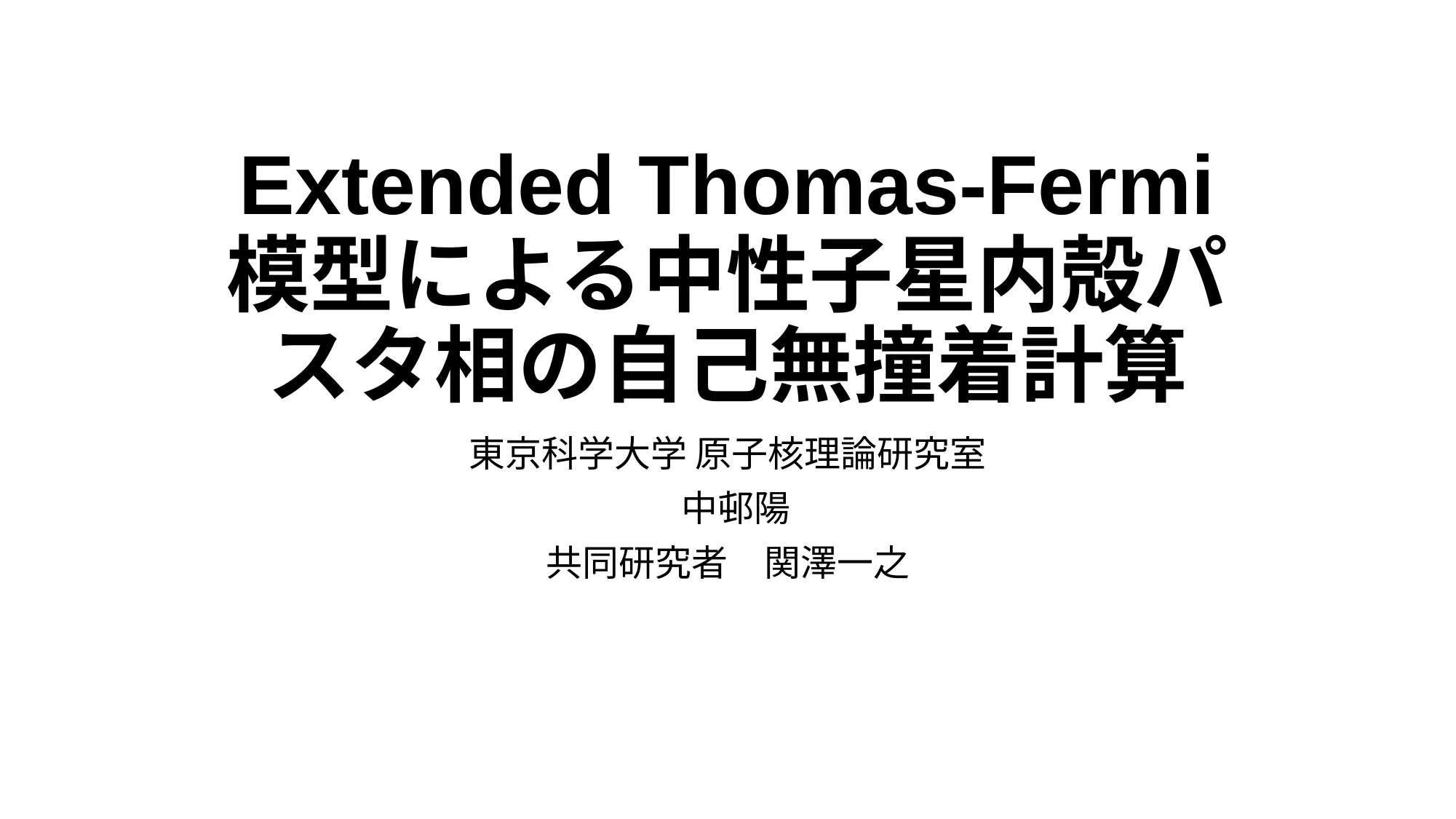

# Extended Thomas-Fermi 模型による中性子星内殻パスタ相の自己無撞着計算
東京科学大学 原子核理論研究室
 中邨陽
共同研究者　関澤一之